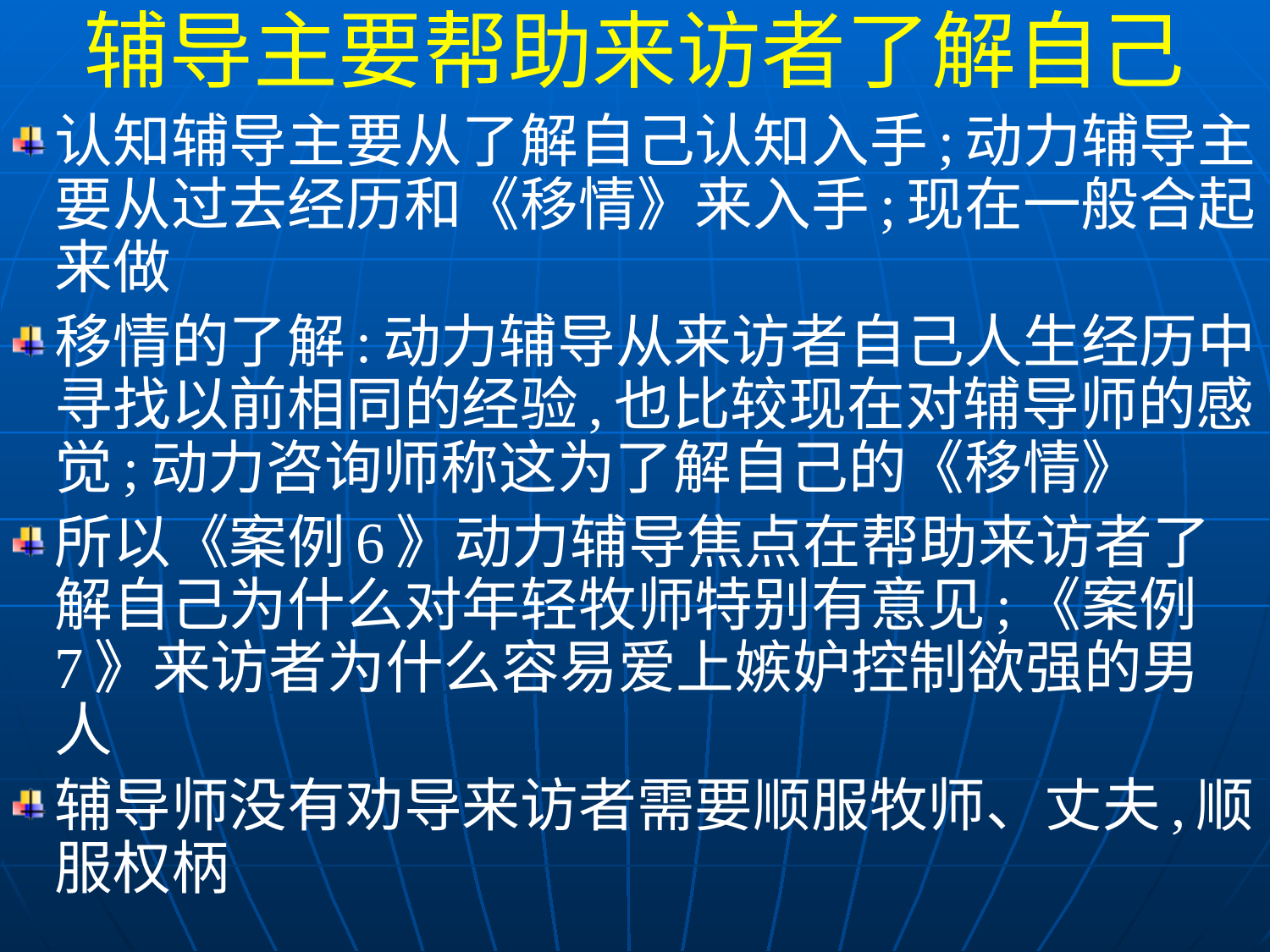

辅导主要帮助来访者了解自己
认知辅导主要从了解自己认知入手;动力辅导主要从过去经历和《移情》来入手;现在一般合起来做
移情的了解:动力辅导从来访者自己人生经历中寻找以前相同的经验,也比较现在对辅导师的感觉;动力咨询师称这为了解自己的《移情》
所以《案例6》动力辅导焦点在帮助来访者了解自己为什么对年轻牧师特别有意见;《案例7》来访者为什么容易爱上嫉妒控制欲强的男人
辅导师没有劝导来访者需要顺服牧师、丈夫,顺服权柄